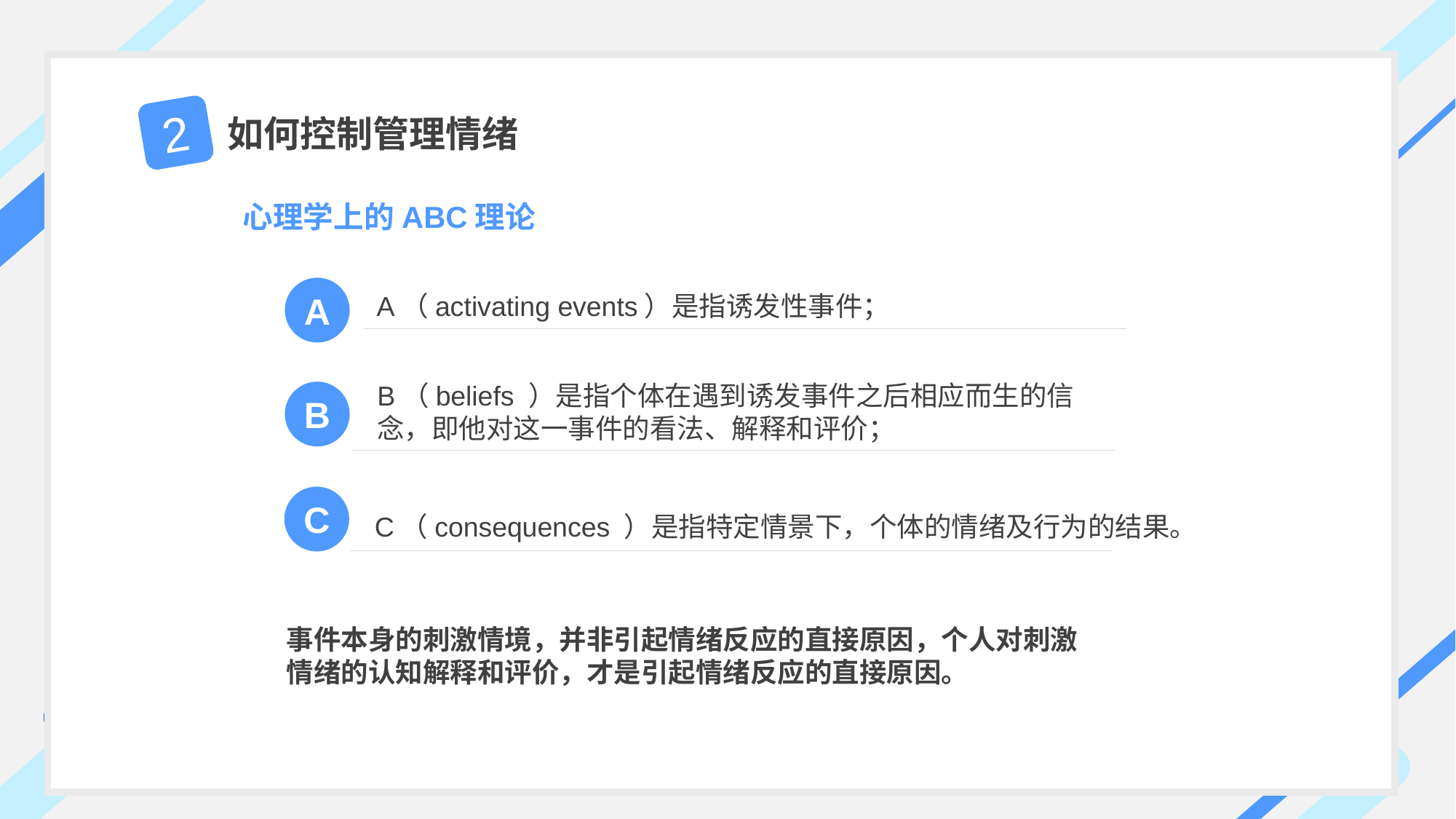

2
如何控制管理情绪
 心理学上的ABC理论
A
A（activating events）是指诱发性事件；
B（beliefs ）是指个体在遇到诱发事件之后相应而生的信念，即他对这一事件的看法、解释和评价；
B
C
C（consequences ）是指特定情景下，个体的情绪及行为的结果。
事件本身的刺激情境，并非引起情绪反应的直接原因，个人对刺激情绪的认知解释和评价，才是引起情绪反应的直接原因。